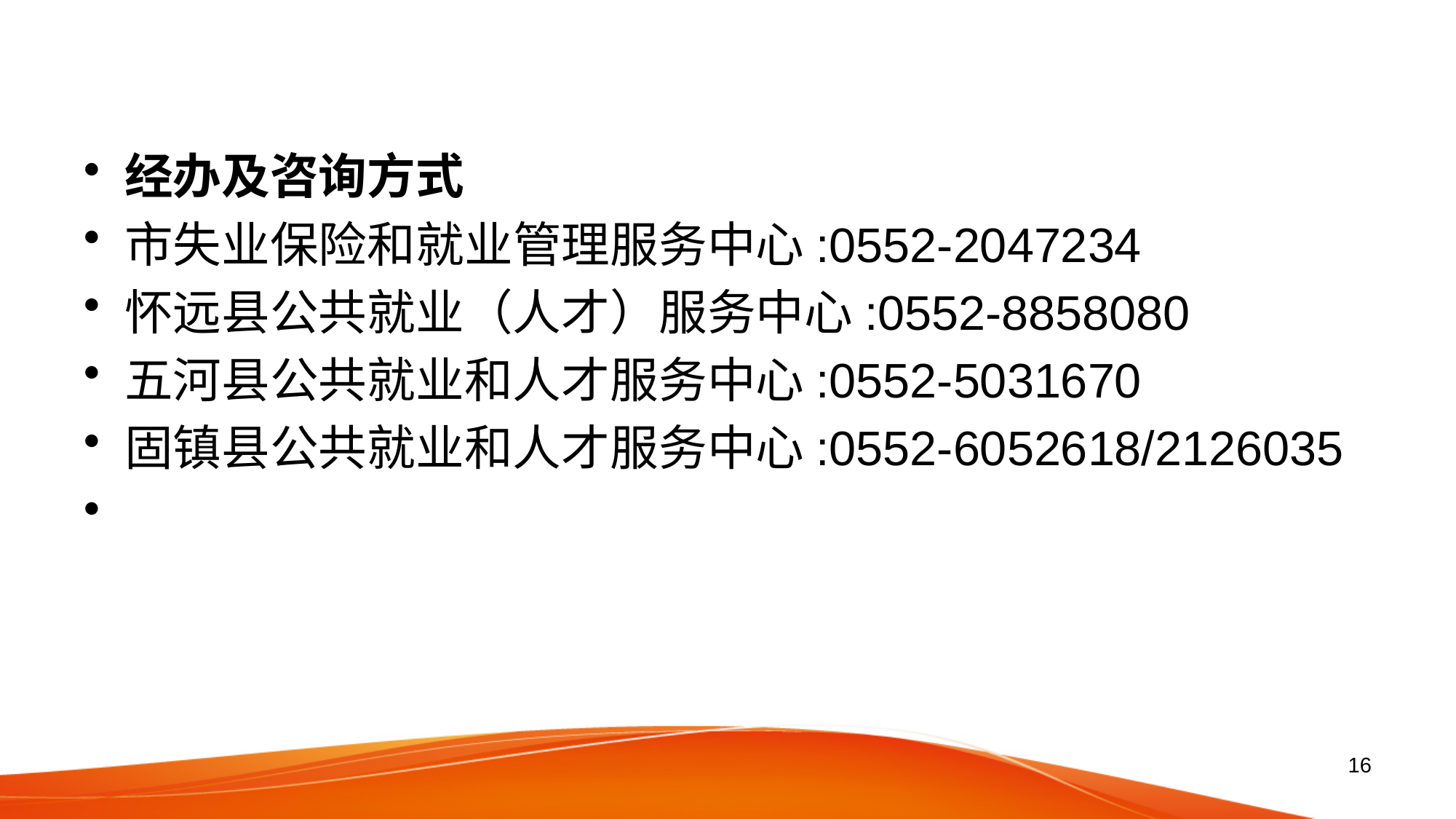

#
经办及咨询方式
市失业保险和就业管理服务中心:0552-2047234
怀远县公共就业（人才）服务中心:0552-8858080
五河县公共就业和人才服务中心:0552-5031670
固镇县公共就业和人才服务中心:0552-6052618/2126035

16